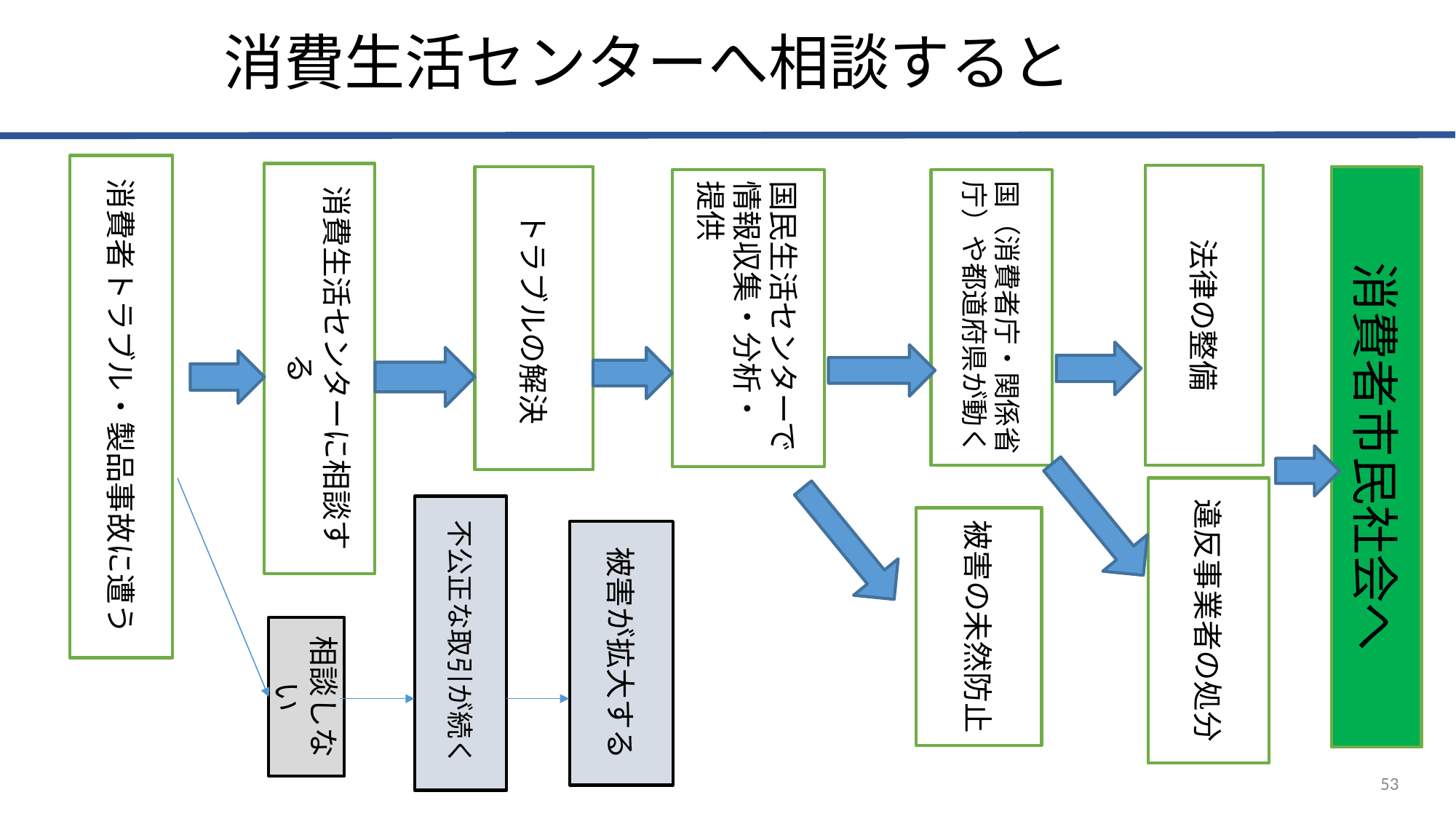

消費生活センターへ相談すると
消費者トラブル・製品事故に遭う
消費生活センターに相談する
法律の整備
トラブルの解決
消費者市民社会へ
国民生活センターで
情報収集・分析・
提供
国（消費者庁・関係省庁）や都道府県が動く

違反事業者の処分

不公正な取引が続く
被害の未然防止

被害が拡大する
相談しない
53